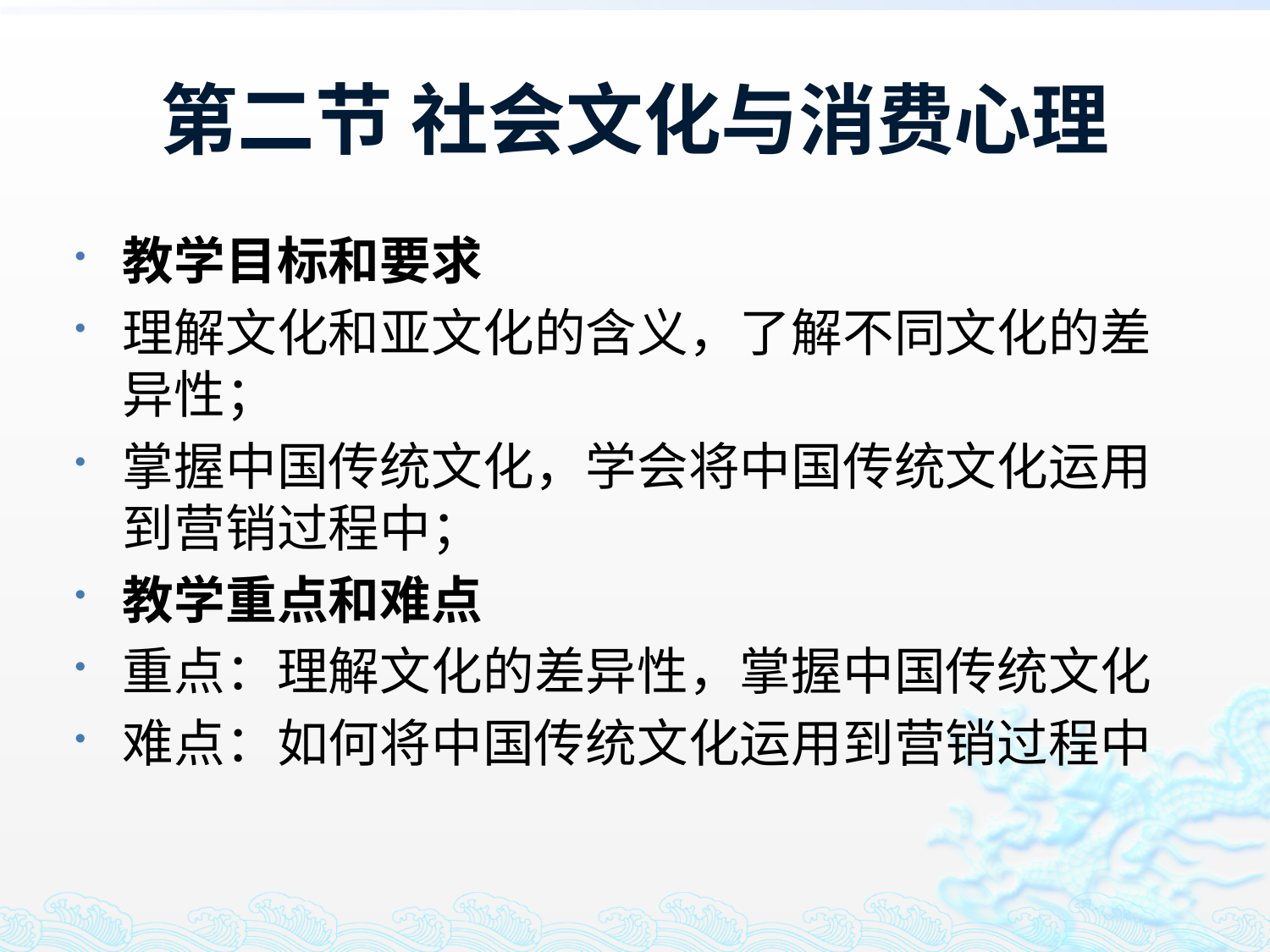

# 第二节 社会文化与消费心理
教学目标和要求
理解文化和亚文化的含义，了解不同文化的差异性；
掌握中国传统文化，学会将中国传统文化运用到营销过程中；
教学重点和难点
重点：理解文化的差异性，掌握中国传统文化
难点：如何将中国传统文化运用到营销过程中